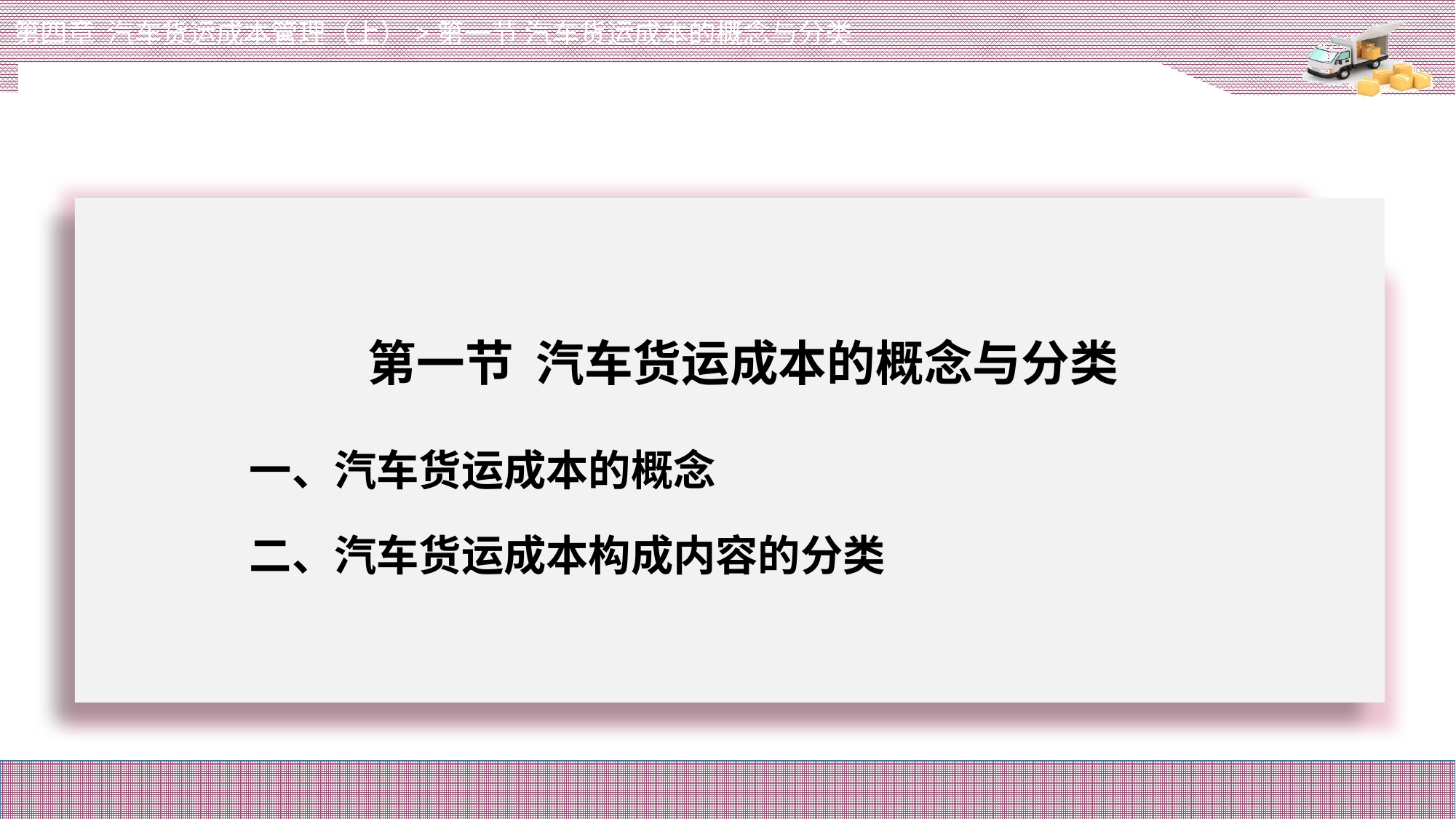

第四章  汽车货运成本管理（上）>第一节 汽车货运成本的概念与分类
# 第一节  汽车货运成本的概念与分类
一、汽车货运成本的概念
二、汽车货运成本构成内容的分类